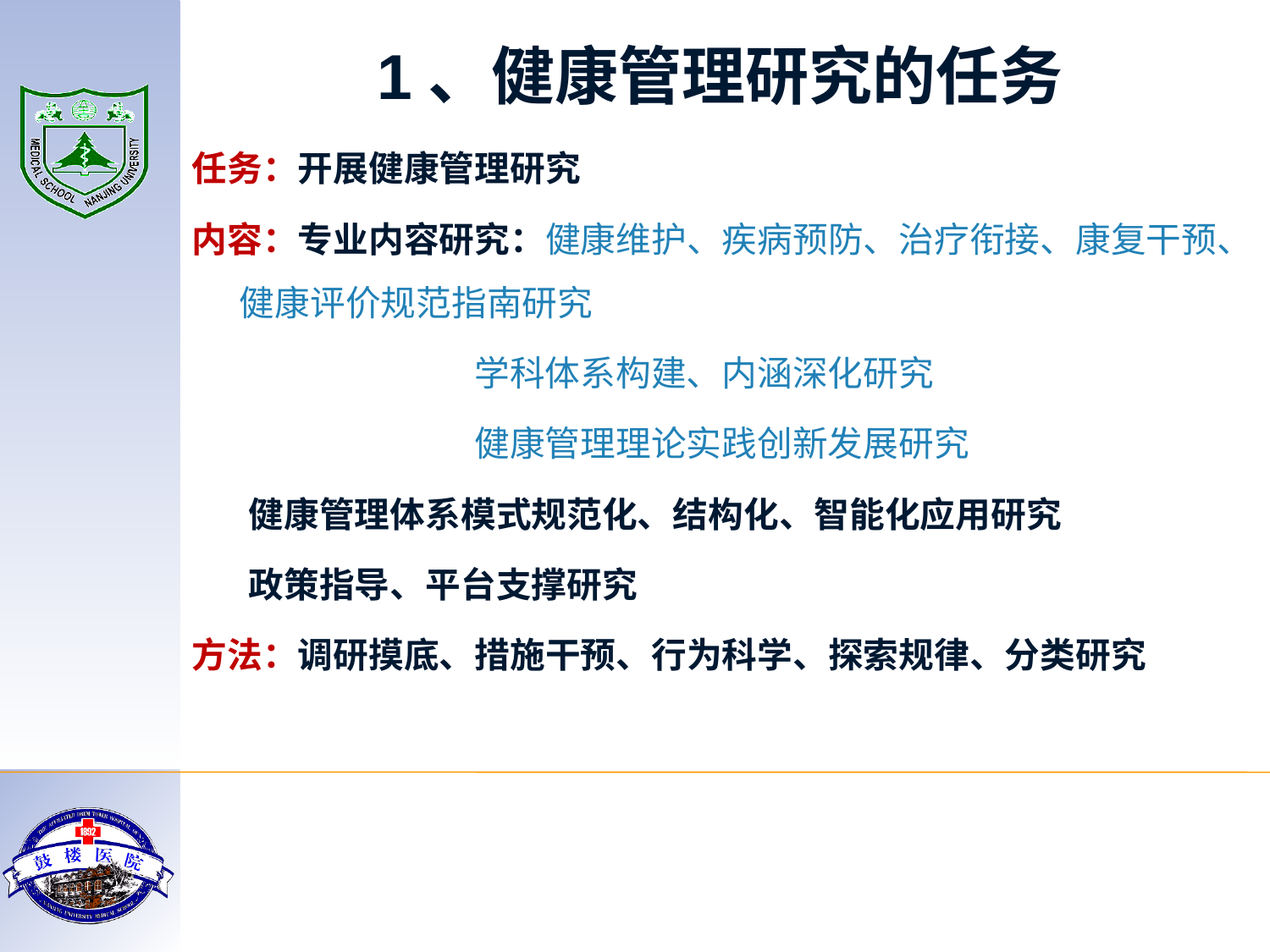

1、健康管理研究的任务
任务：开展健康管理研究
内容：专业内容研究：健康维护、疾病预防、治疗衔接、康复干预、健康评价规范指南研究
                                   学科体系构建、内涵深化研究
                                   健康管理理论实践创新发展研究
      健康管理体系模式规范化、结构化、智能化应用研究
      政策指导、平台支撑研究
方法：调研摸底、措施干预、行为科学、探索规律、分类研究